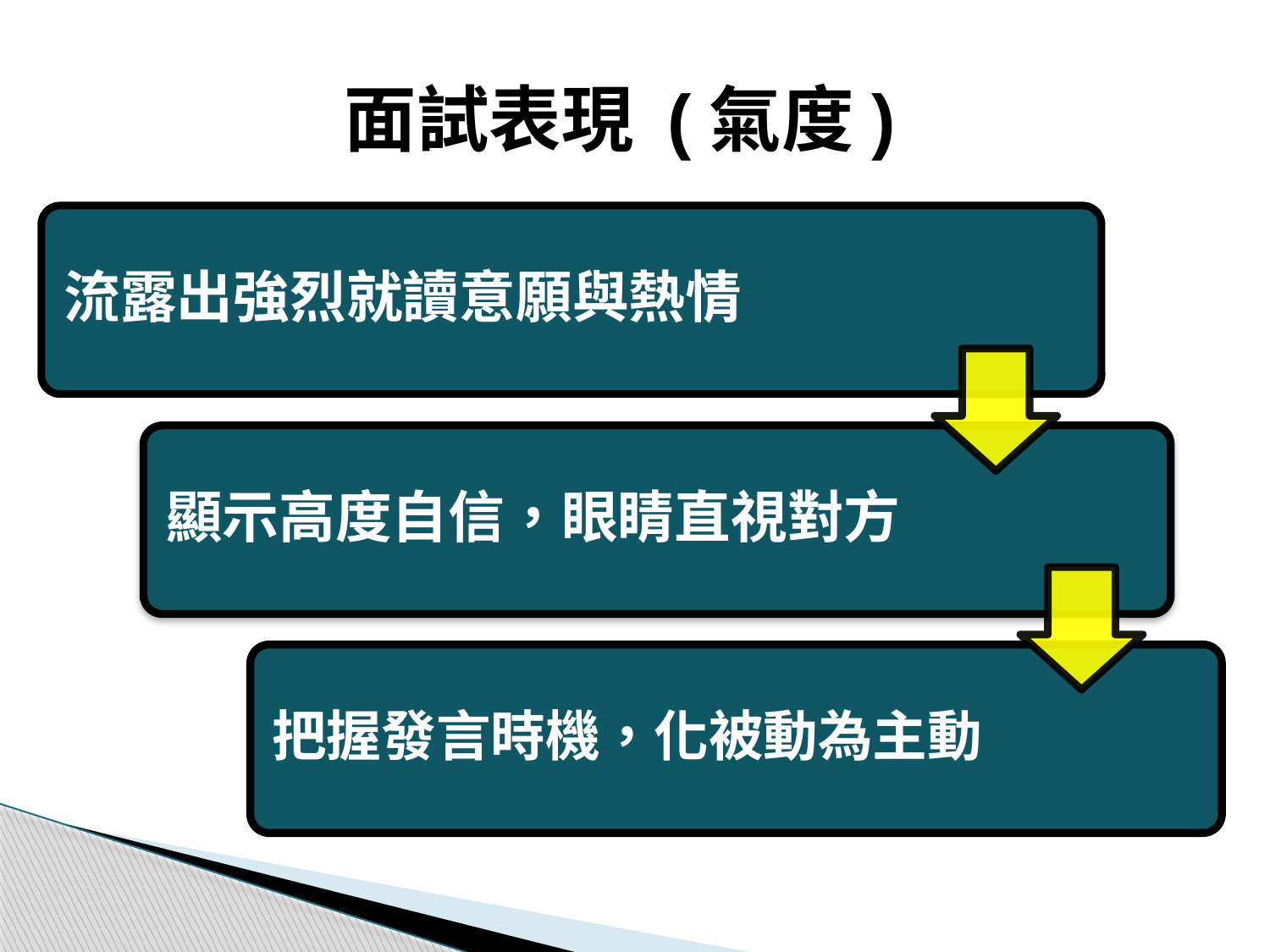

# 面試表現 (氣度)
流露出強烈就讀意願與熱情
顯示高度自信，眼睛直視對方
把握發言時機，化被動為主動